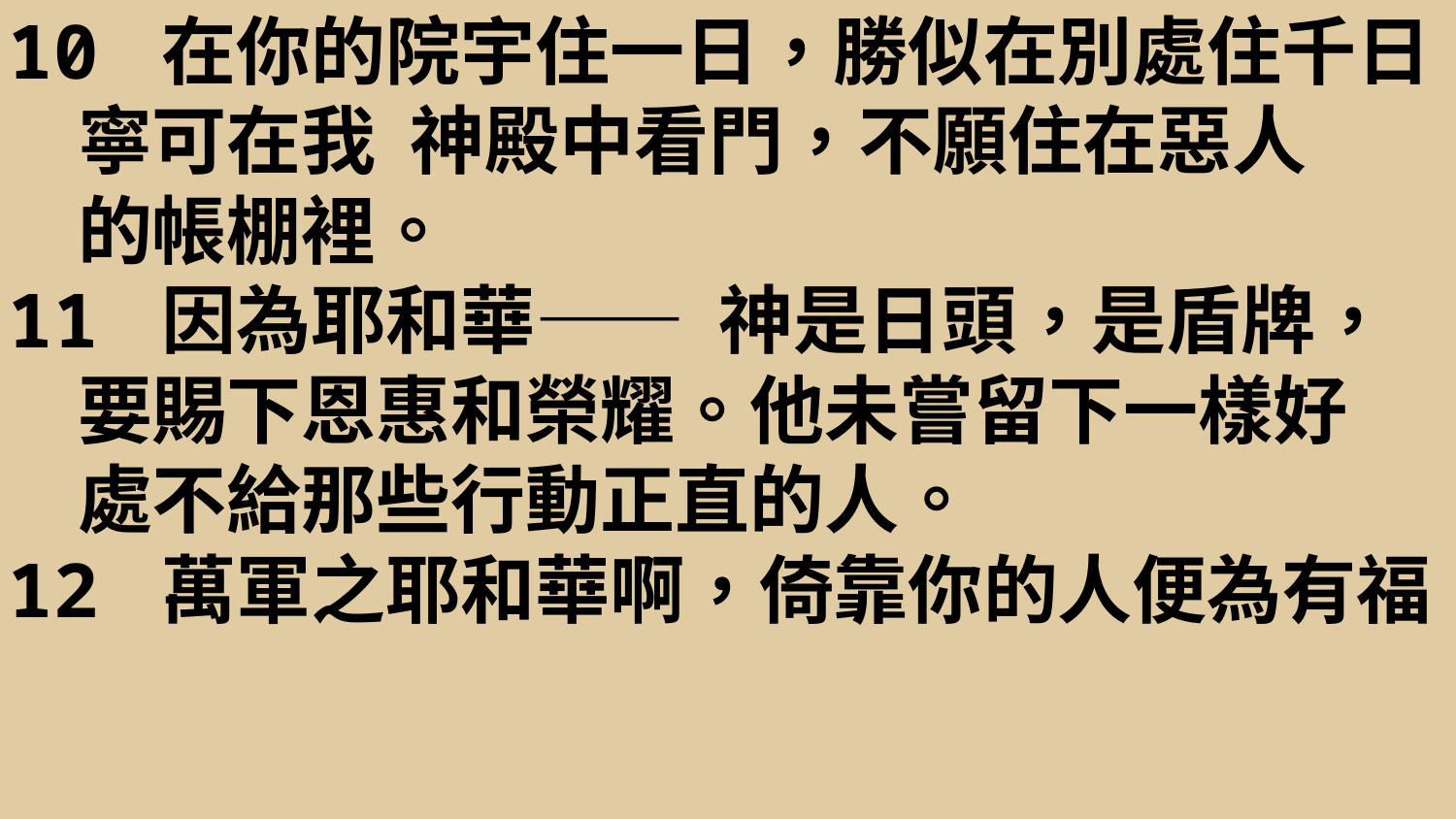

10 在你的院宇住一日，勝似在別處住千日；
   寧可在我  神殿中看門，不願住在惡人
   的帳棚裡。
11 因為耶和華——  神是日頭，是盾牌，
   要賜下恩惠和榮耀。他未嘗留下一樣好
   處不給那些行動正直的人。
12 萬軍之耶和華啊，倚靠你的人便為有福！